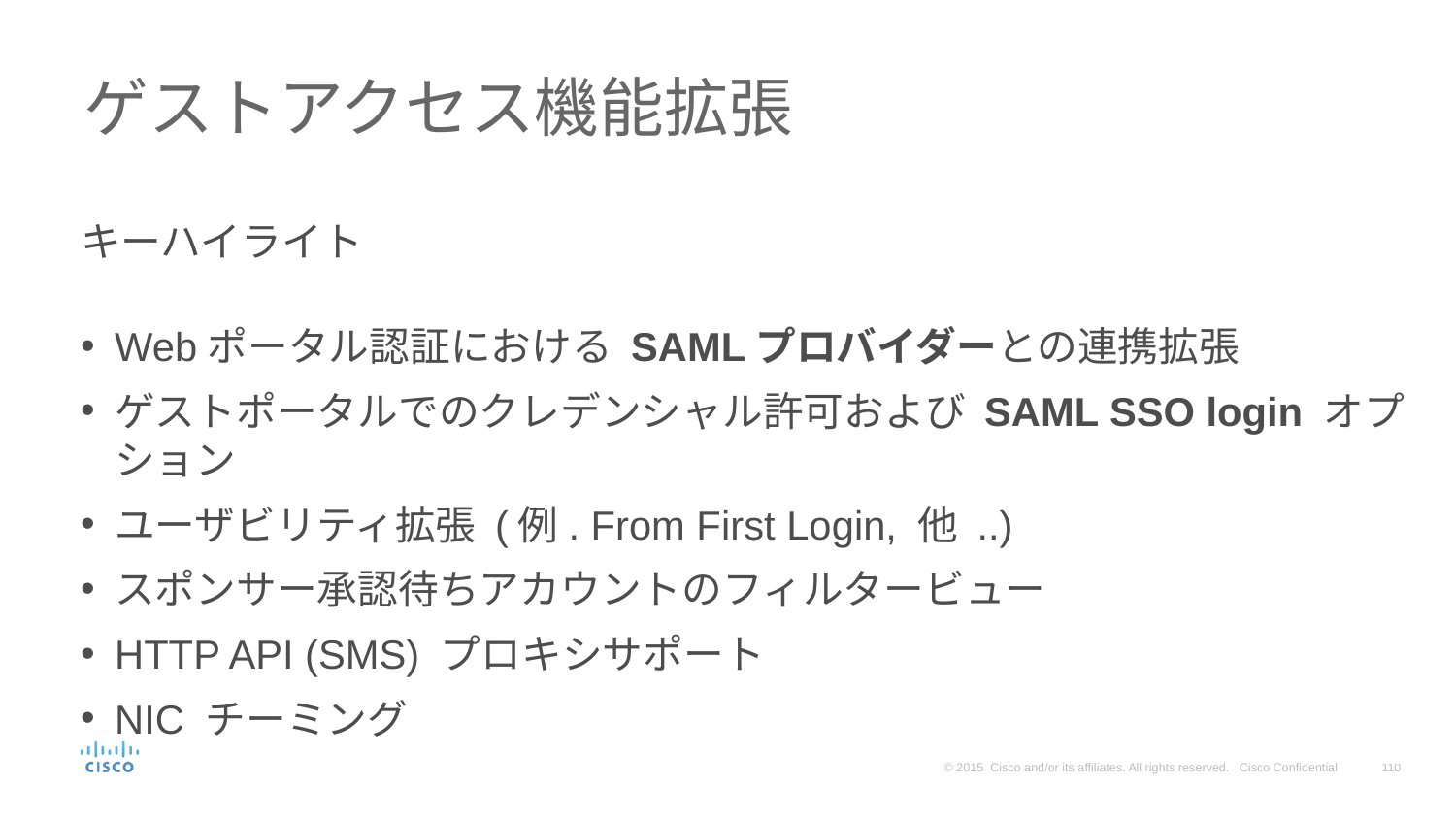

# ゲストアクセス機能拡張
キーハイライト

Webポータル認証における SAMLプロバイダーとの連携拡張
ゲストポータルでのクレデンシャル許可および SAML SSO login オプション
ユーザビリティ拡張 (例. From First Login, 他 ..)
スポンサー承認待ちアカウントのフィルタービュー
HTTP API (SMS) プロキシサポート
NIC チーミング